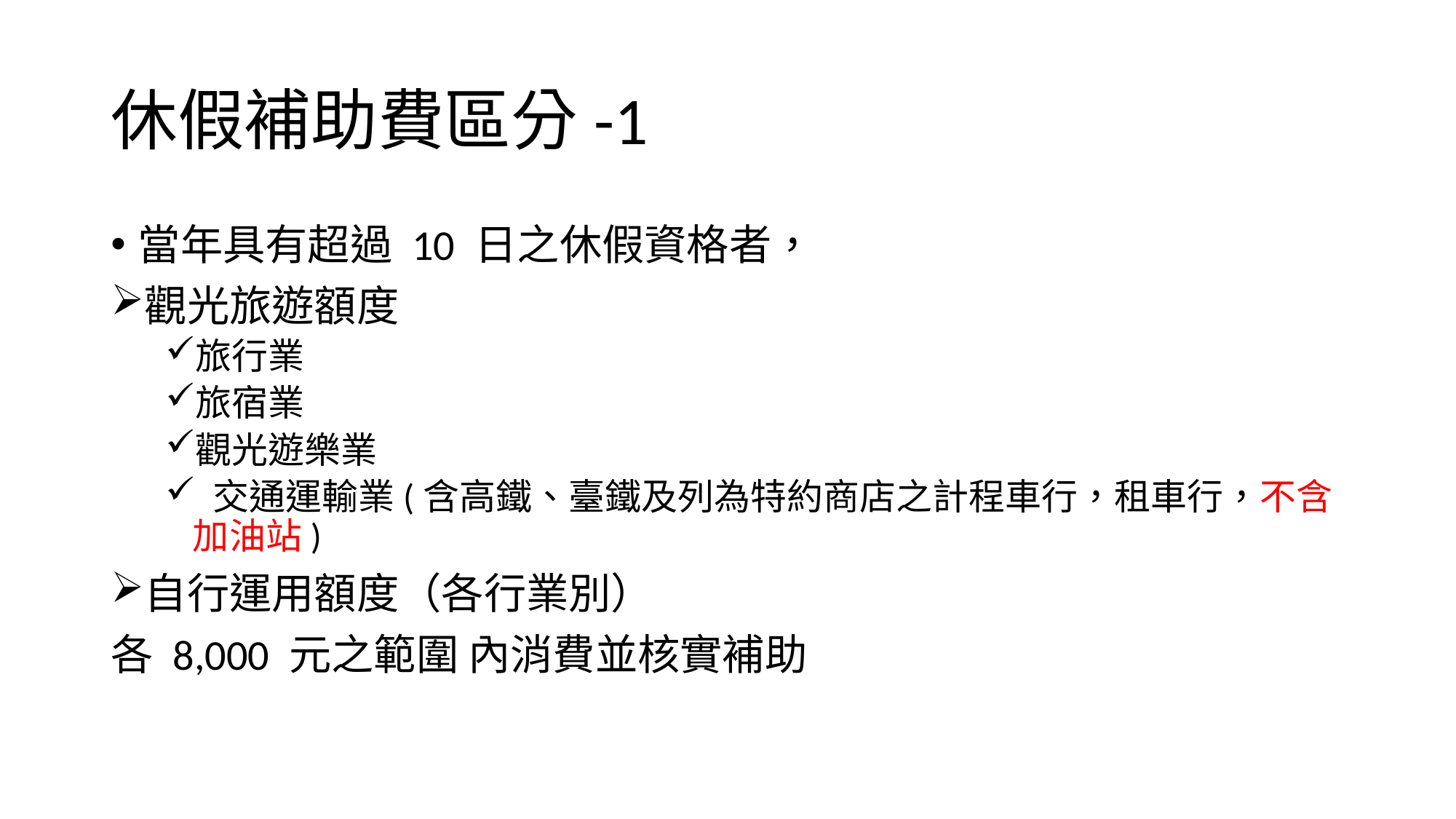

# 休假補助費區分-1
當年具有超過 10 日之休假資格者，
觀光旅遊額度
旅行業
旅宿業
觀光遊樂業
 交通運輸業(含高鐵、臺鐵及列為特約商店之計程車行，租車行，不含加油站)
自行運用額度（各行業別）
各 8,000 元之範圍 內消費並核實補助